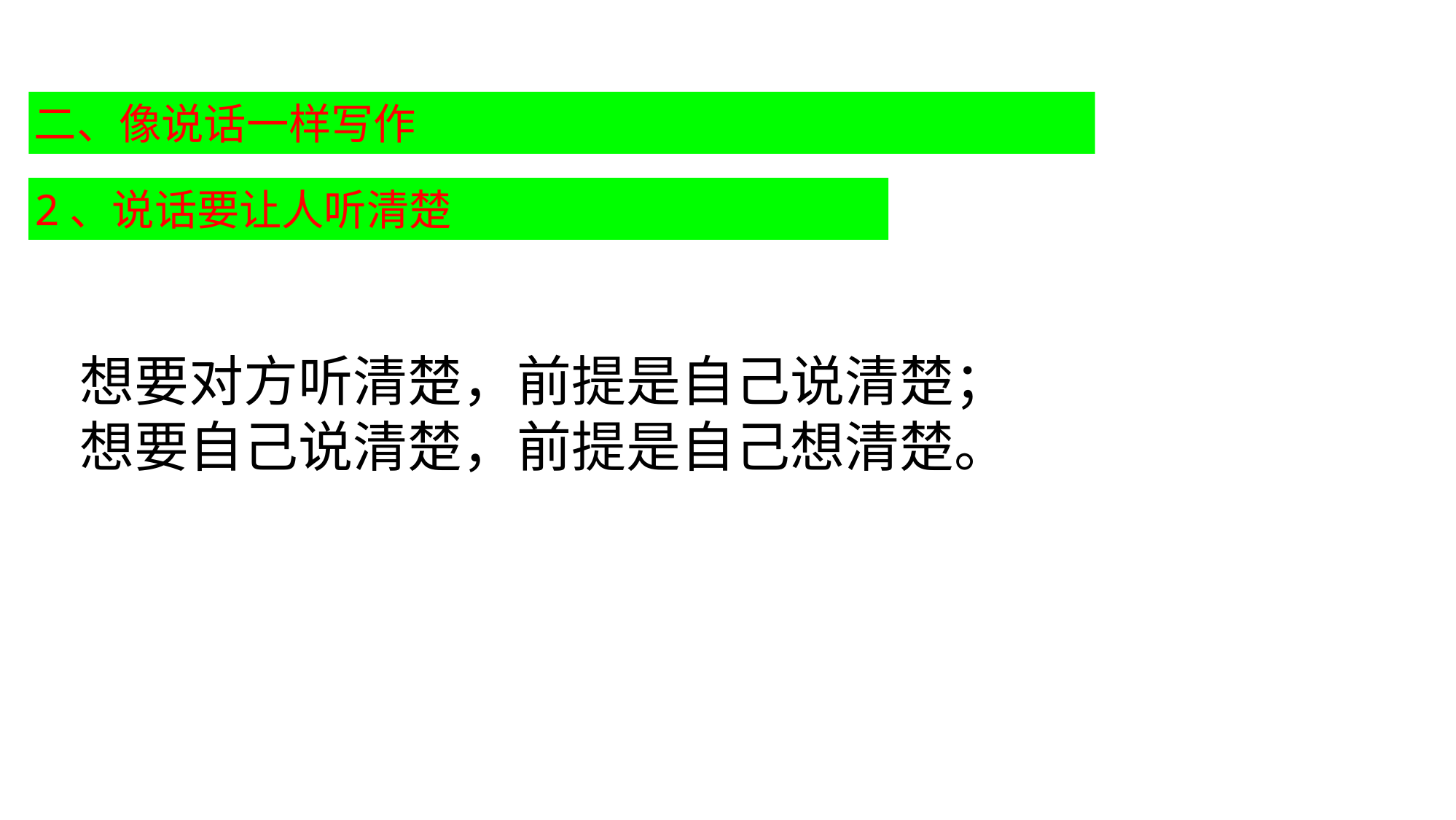

二、像说话一样写作
2、说话要让人听清楚
想要对方听清楚，前提是自己说清楚；
想要自己说清楚，前提是自己想清楚。